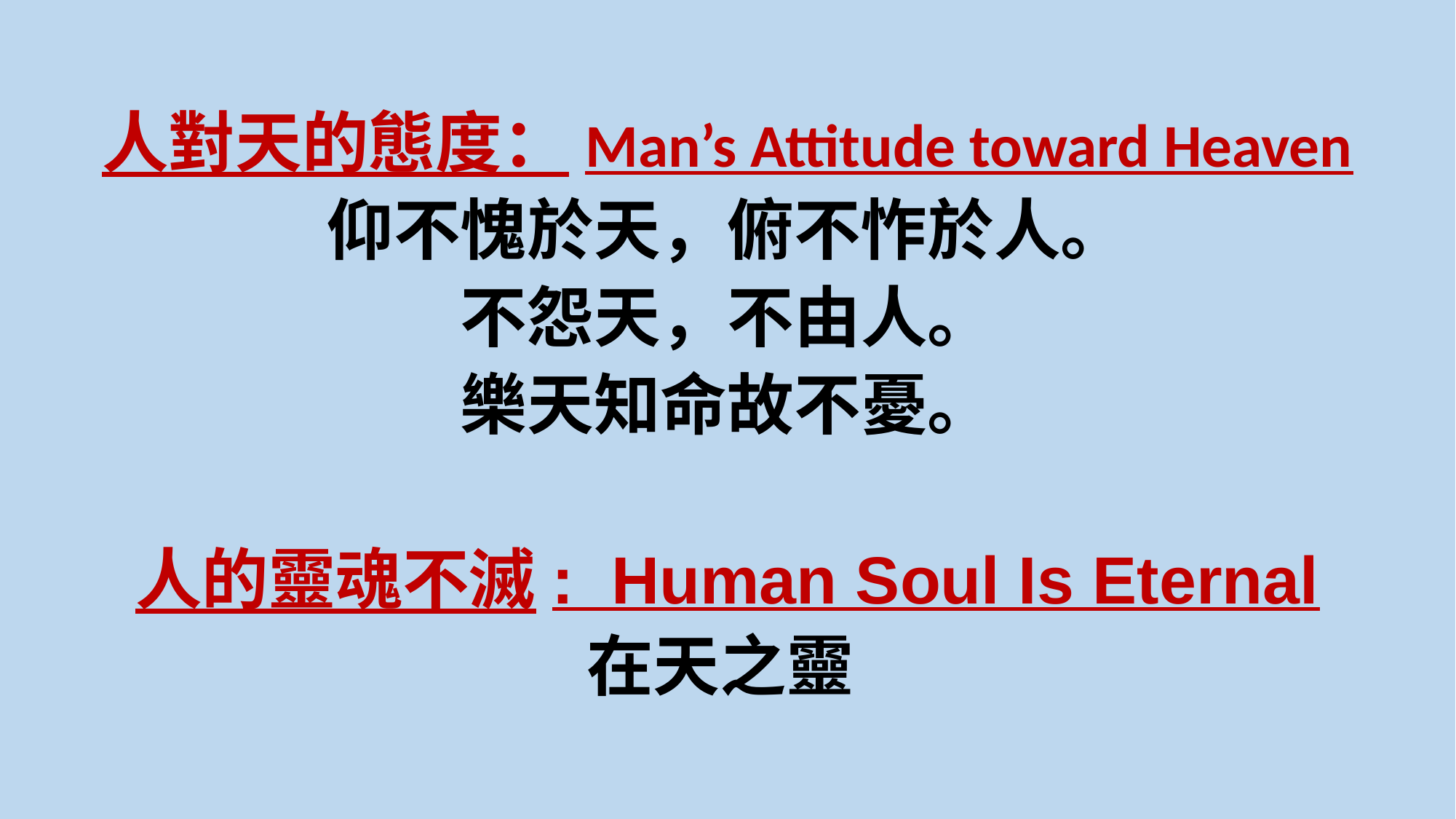

人對天的態度：Man’s Attitude toward Heaven
仰不愧於天，俯不怍於人。
不怨天，不由人。
樂天知命故不憂。

人的靈魂不滅:  Human Soul Is Eternal
在天之靈